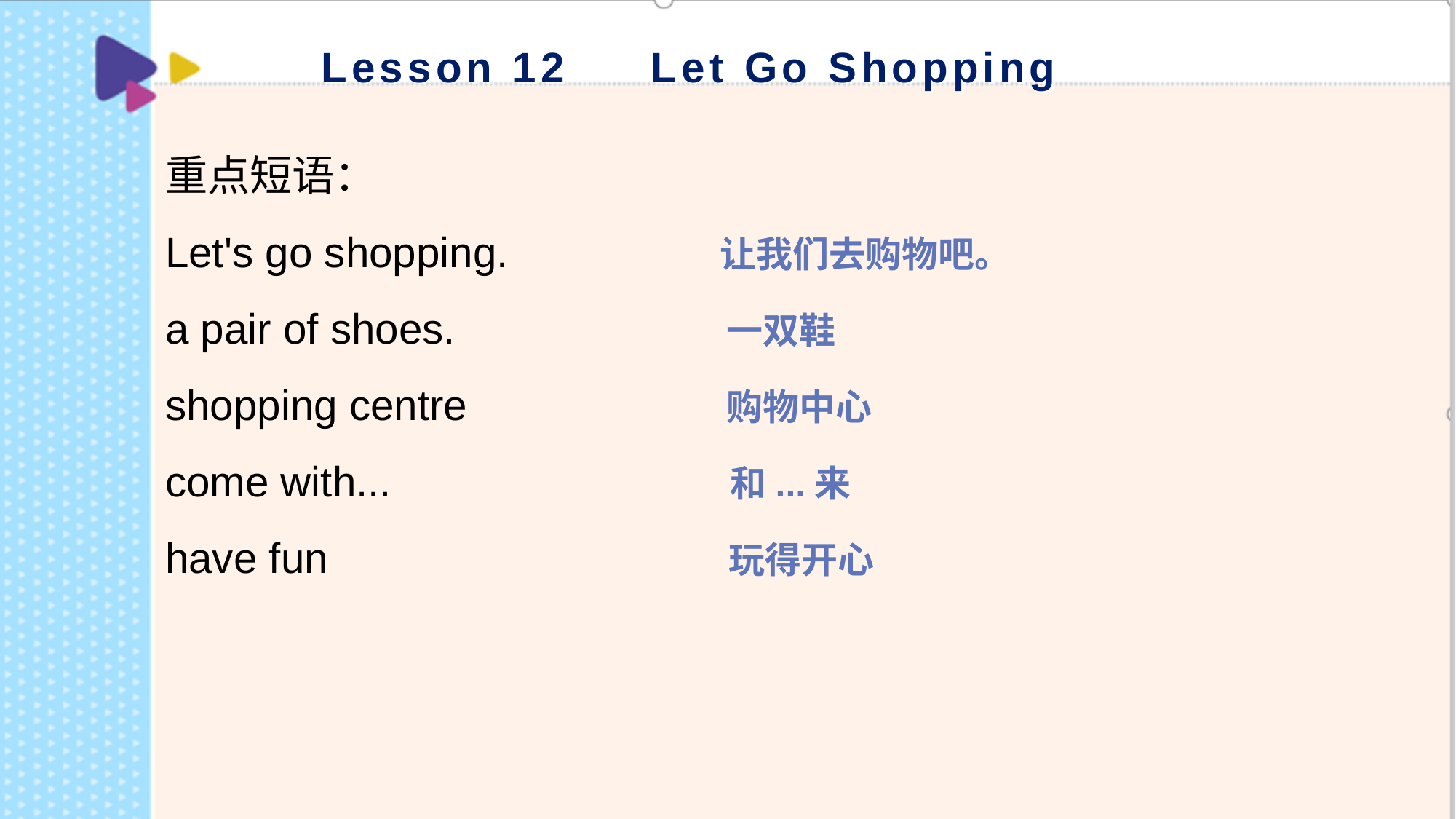

Lesson 12     Let Go Shopping
重点短语：
Let's go shopping.                 让我们去购物吧。
a pair of shoes.                      一双鞋
shopping centre                     购物中心
come with...  		          和...来
have fun                                 玩得开心